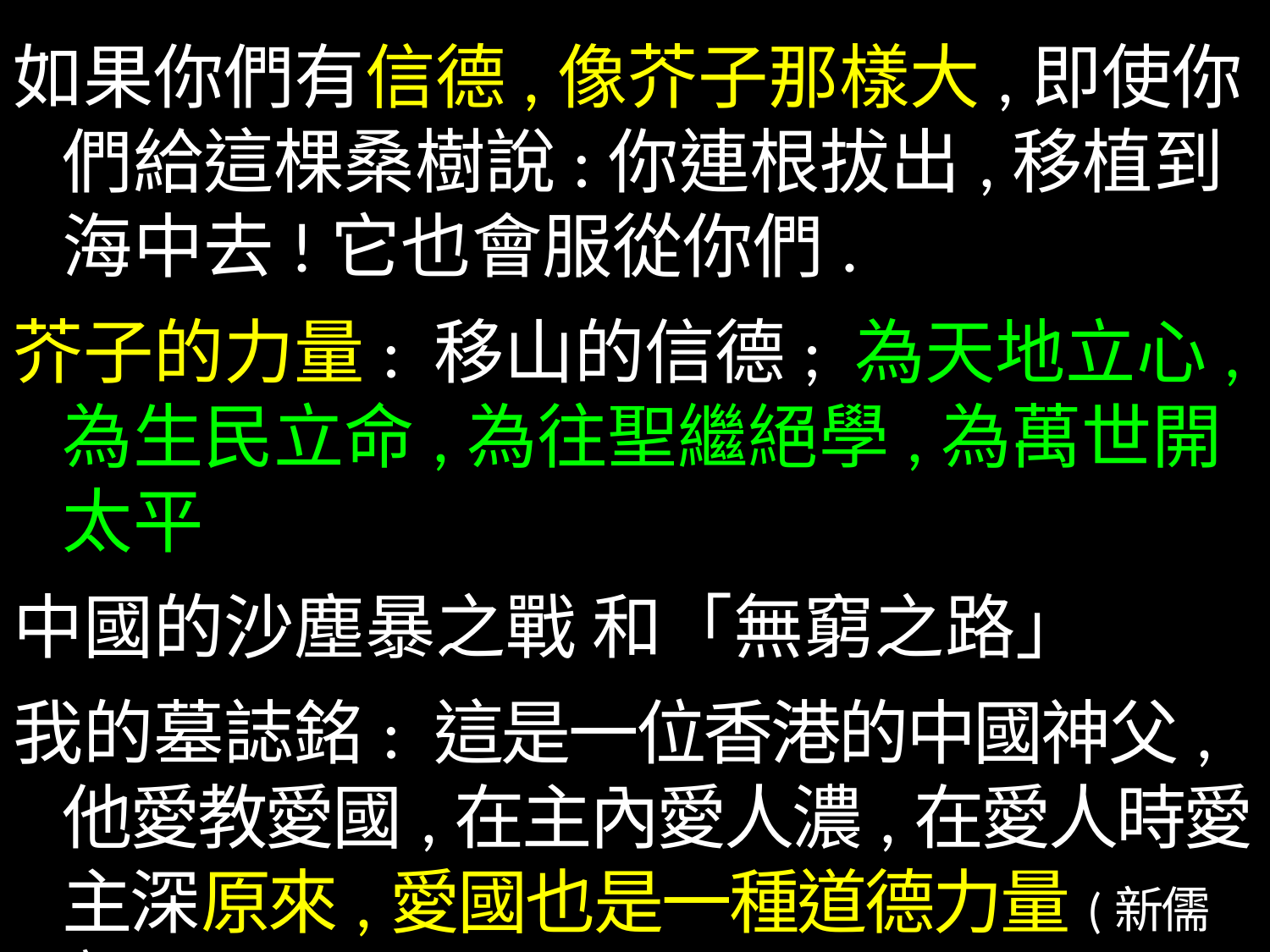

如果你們有信德,像芥子那樣大,即使你們給這棵桑樹說:你連根拔出,移植到海中去!它也會服從你們.
芥子的力量: 移山的信德; 為天地立心,為生民立命,為往聖繼絕學,為萬世開太平
中國的沙塵暴之戰 和「無窮之路」
我的墓誌銘: 這是一位香港的中國神父,他愛教愛國,在主內愛人濃,在愛人時愛主深原來,愛國也是一種道德力量(新儒家)